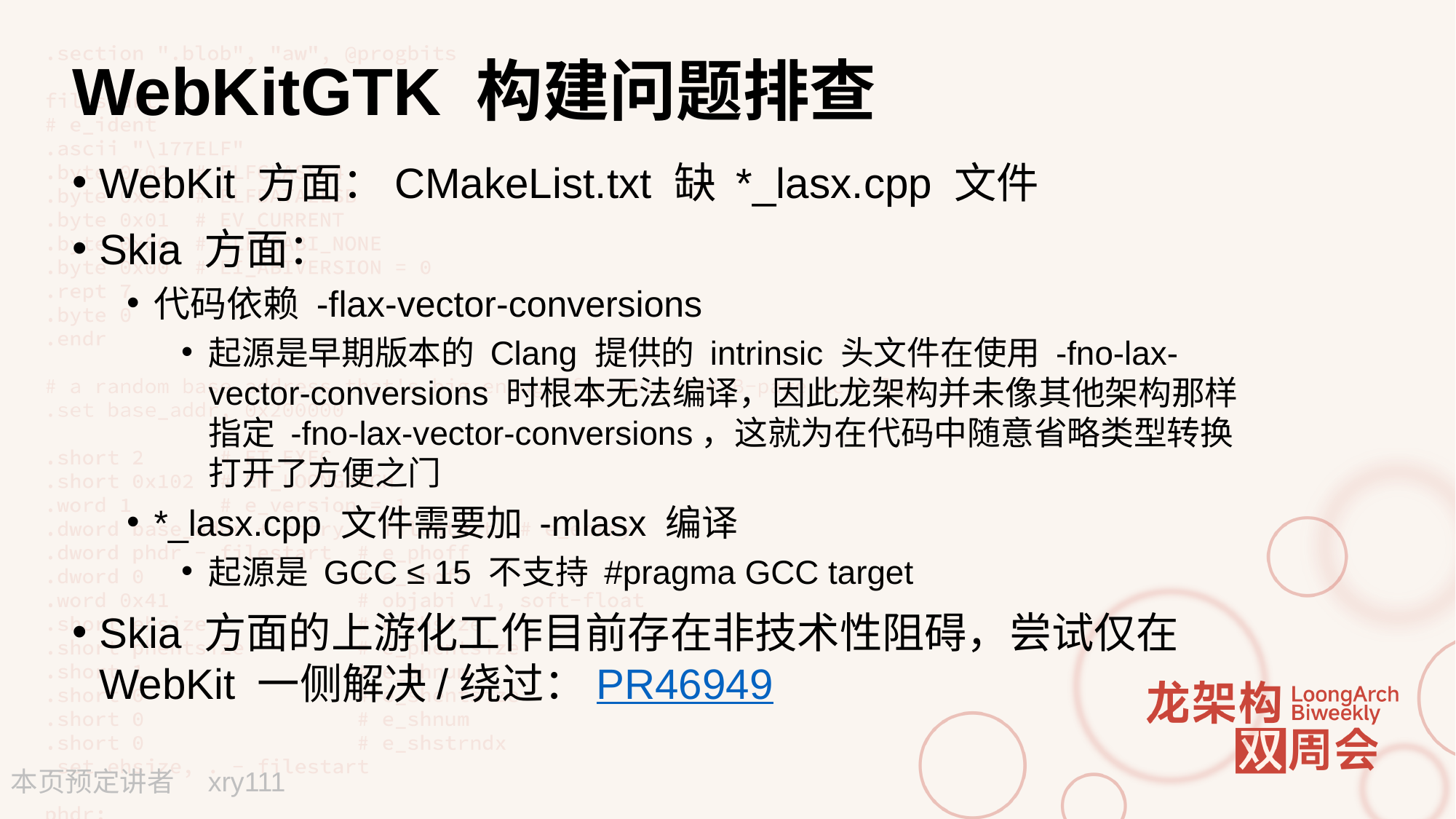

# WebKitGTK 构建问题排查
WebKit 方面：CMakeList.txt 缺 *_lasx.cpp 文件
Skia 方面：
代码依赖 -flax-vector-conversions
起源是早期版本的 Clang 提供的 intrinsic 头文件在使用 -fno-lax-vector-conversions 时根本无法编译，因此龙架构并未像其他架构那样指定 -fno-lax-vector-conversions，这就为在代码中随意省略类型转换打开了方便之门
*_lasx.cpp 文件需要加 -mlasx 编译
起源是 GCC ≤ 15 不支持 #pragma GCC target
Skia 方面的上游化工作目前存在非技术性阻碍，尝试仅在 WebKit 一侧解决/绕过：PR46949

xry111